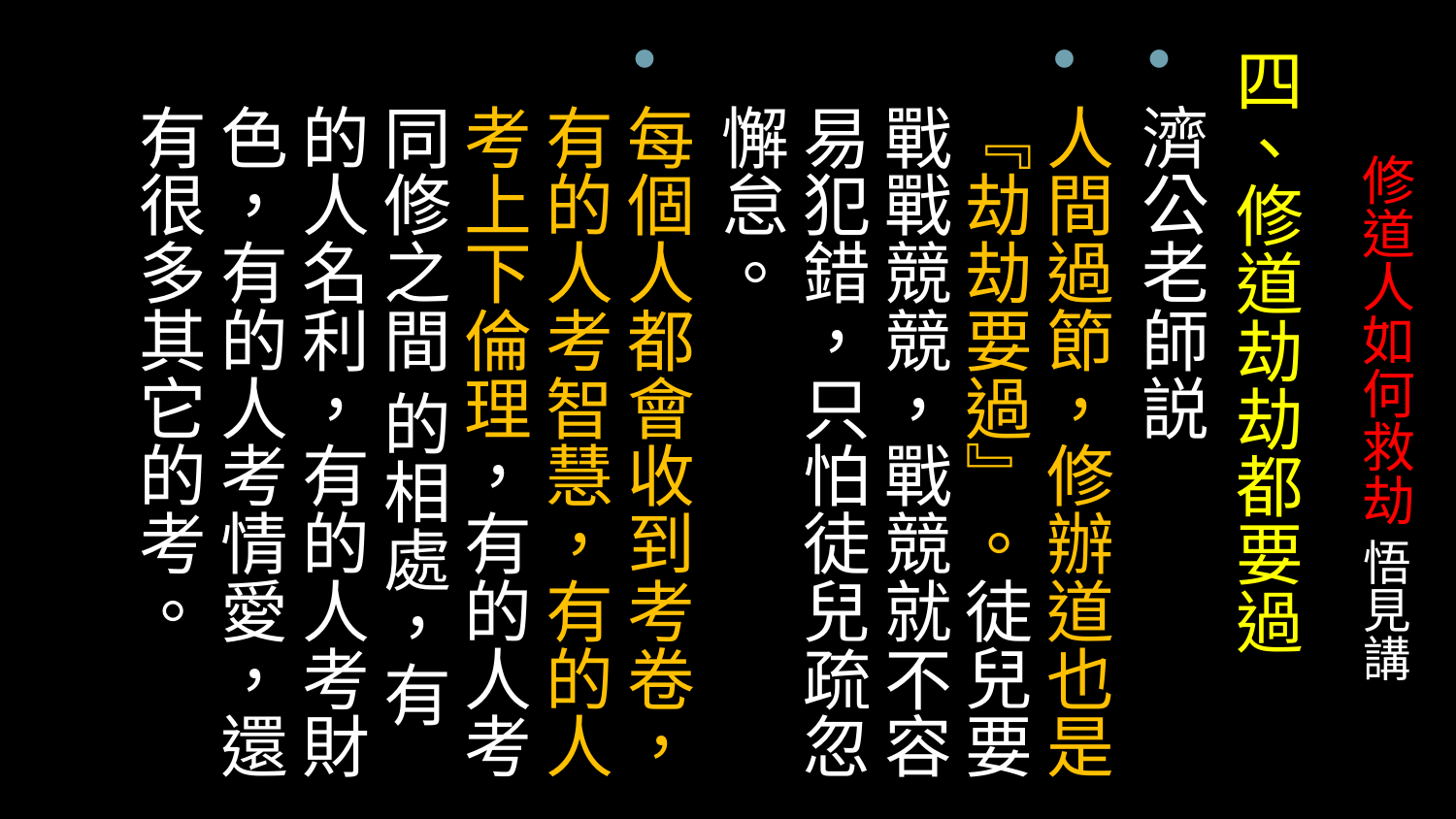

四、修道劫劫都要過
濟公老師説
人間過節，修辦道也是『劫劫要過』。徒兒要戰戰競競，戰競就不容易犯錯，只怕徒兒疏忽懈怠。
每個人都會收到考卷，有的人考智慧，有的人考上下倫理，有的人考同修之間 的相處，有的人名利，有的人考財色，有的人考情愛，還有很多其它的考。

# 修道人如何救劫 悟見講